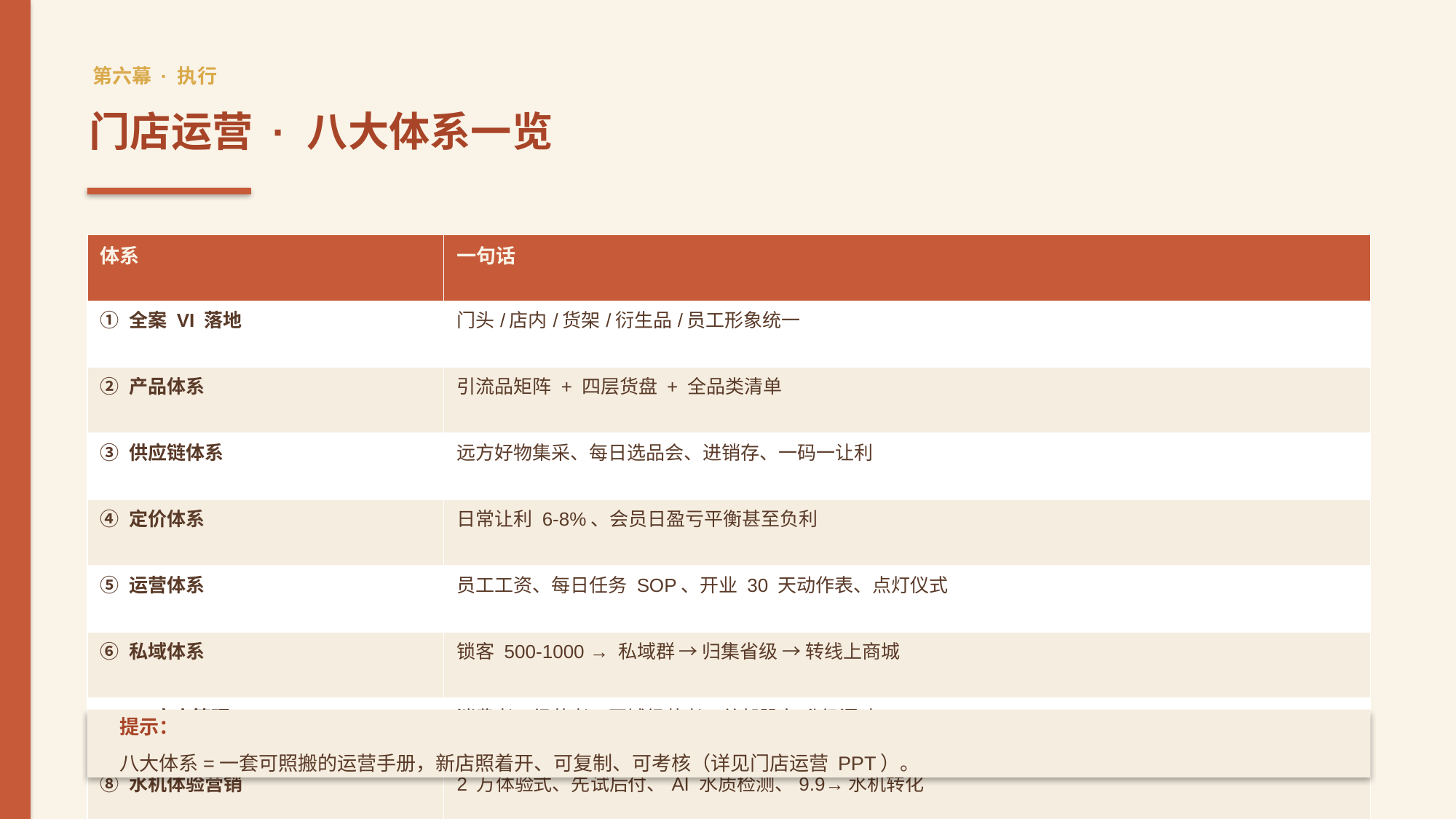

第六幕 · 执行
门店运营 · 八大体系一览

| 体系 | 一句话 |
| --- | --- |
| ① 全案 VI 落地 | 门头/店内/货架/衍生品/员工形象统一 |
| ② 产品体系 | 引流品矩阵 + 四层货盘 + 全品类清单 |
| ③ 供应链体系 | 远方好物集采、每日选品会、进销存、一码一让利 |
| ④ 定价体系 | 日常让利 6-8%、会员日盈亏平衡甚至负利 |
| ⑤ 运营体系 | 员工工资、每日任务 SOP、开业 30 天动作表、点灯仪式 |
| ⑥ 私域体系 | 锁客 500-1000 → 私域群 → 归集省级 → 转线上商城 |
| ⑦ 5A 客户管理 | 消费者→经营者→区域经营者→总部股东 升级漏斗 |
| ⑧ 水机体验营销 | 2 万体验式、先试后付、AI 水质检测、9.9→水机转化 |

提示：
八大体系=一套可照搬的运营手册，新店照着开、可复制、可考核（详见门店运营 PPT）。